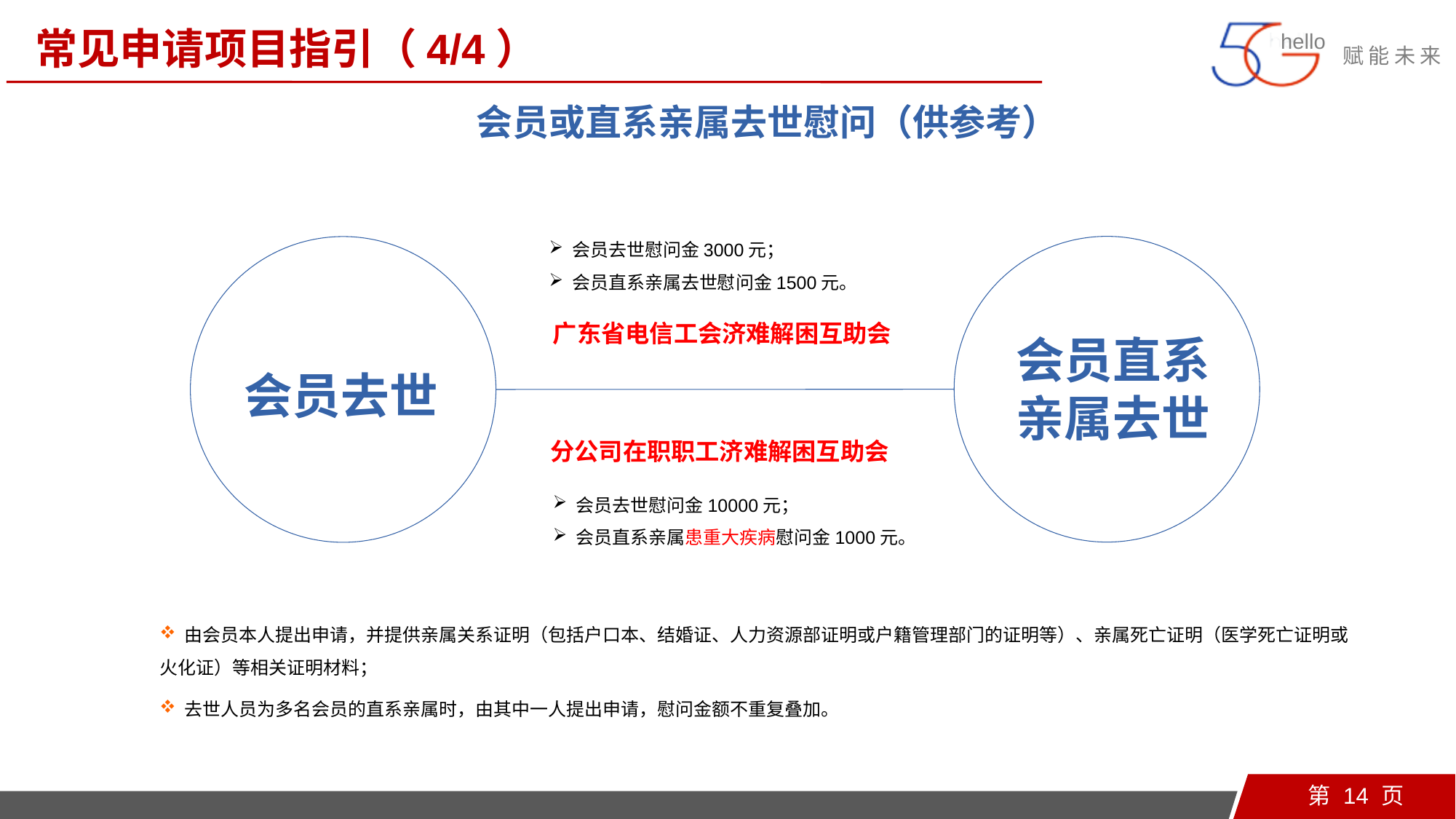

常见申请项目指引（4/4）
会员或直系亲属去世慰问（供参考）
 会员去世慰问金3000元；
 会员直系亲属去世慰问金1500元。

广东省电信工会济难解困互助会
会员直系
亲属去世
会员去世
分公司在职职工济难解困互助会
 会员去世慰问金10000元；
 会员直系亲属患重大疾病慰问金1000元。
 由会员本人提出申请，并提供亲属关系证明（包括户口本、结婚证、人力资源部证明或户籍管理部门的证明等）、亲属死亡证明（医学死亡证明或火化证）等相关证明材料；
 去世人员为多名会员的直系亲属时，由其中一人提出申请，慰问金额不重复叠加。